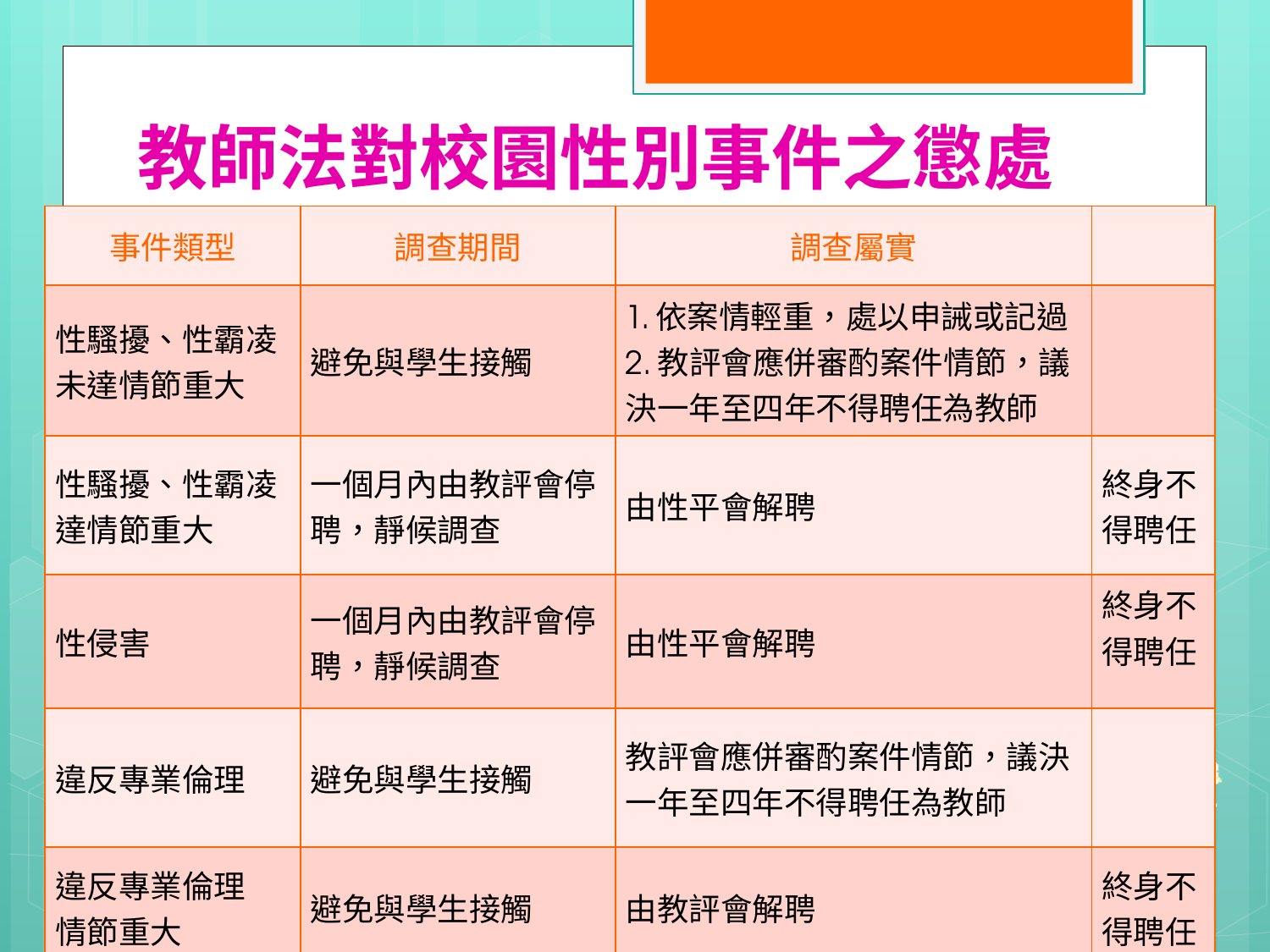

# 教師法對校園性別事件之懲處
| 事件類型 | 調查期間 | 調查屬實 |  |
| --- | --- | --- | --- |
| 性騷擾、性霸凌 未達情節重大 | 避免與學生接觸 | 1.依案情輕重，處以申誡或記過 2.教評會應併審酌案件情節，議決一年至四年不得聘任為教師 |  |
| 性騷擾、性霸凌 達情節重大 | 一個月內由教評會停聘，靜候調查 | 由性平會解聘 | 終身不得聘任 |
| 性侵害 | 一個月內由教評會停聘，靜候調查 | 由性平會解聘 | 終身不得聘任 |
| 違反專業倫理 | 避免與學生接觸 | 教評會應併審酌案件情節，議決一年至四年不得聘任為教師 |  |
| 違反專業倫理 情節重大 | 避免與學生接觸 | 由教評會解聘 | 終身不得聘任 |